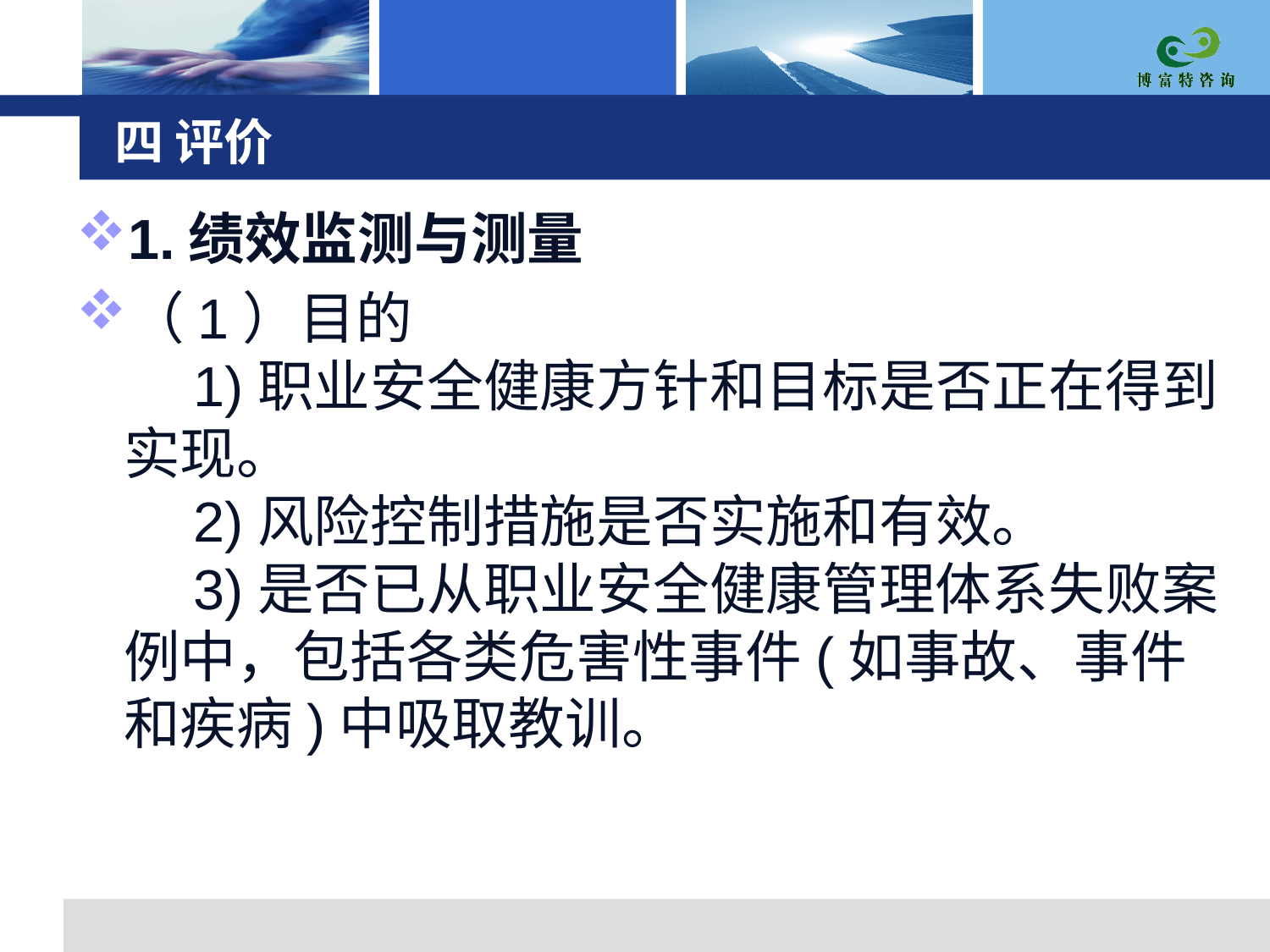

# 四 评价
1.绩效监测与测量
（1）目的
　1)职业安全健康方针和目标是否正在得到实现。
　2)风险控制措施是否实施和有效。
　3)是否已从职业安全健康管理体系失败案例中，包括各类危害性事件(如事故、事件和疾病)中吸取教训。